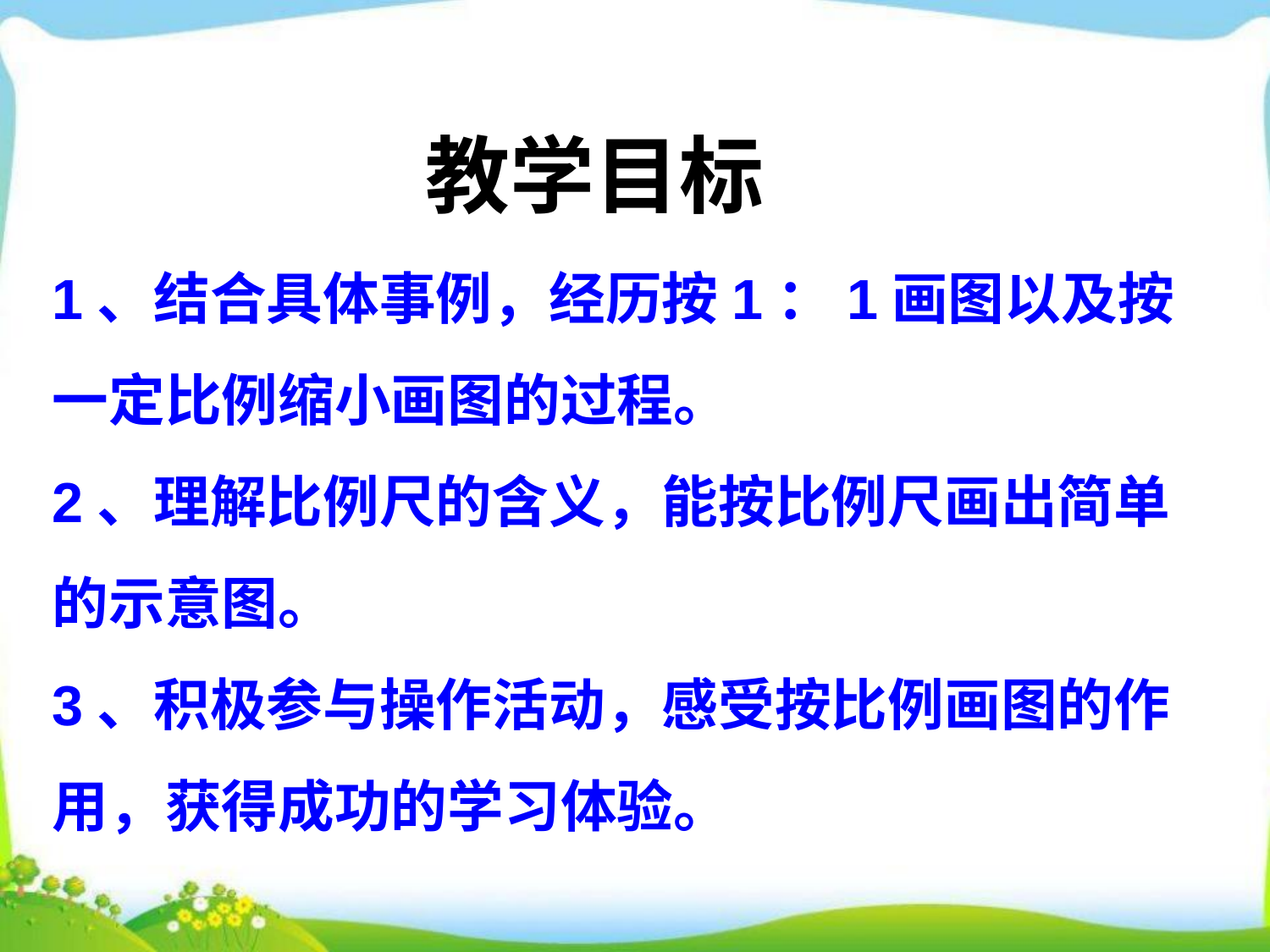

教学目标
1、结合具体事例，经历按1：1画图以及按一定比例缩小画图的过程。
2、理解比例尺的含义，能按比例尺画出简单的示意图。
3、积极参与操作活动，感受按比例画图的作用，获得成功的学习体验。